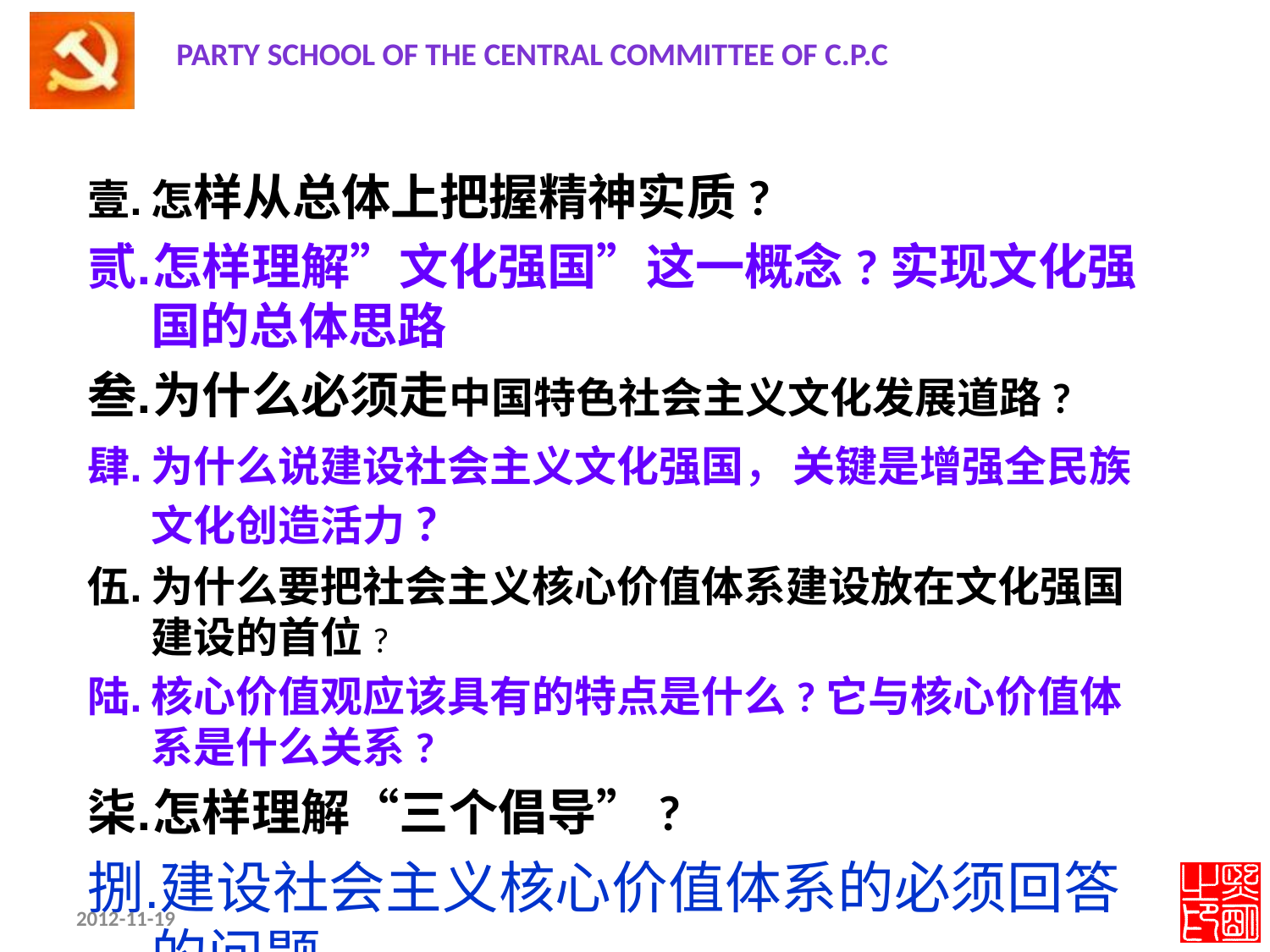

#
2012-11-19
怎样从总体上把握精神实质?
怎样理解”文化强国”这一概念?实现文化强国的总体思路
为什么必须走中国特色社会主义文化发展道路?
为什么说建设社会主义文化强国，关键是增强全民族文化创造活力?
为什么要把社会主义核心价值体系建设放在文化强国建设的首位?
核心价值观应该具有的特点是什么?它与核心价值体系是什么关系?
怎样理解“三个倡导”?
建设社会主义核心价值体系的必须回答的问题